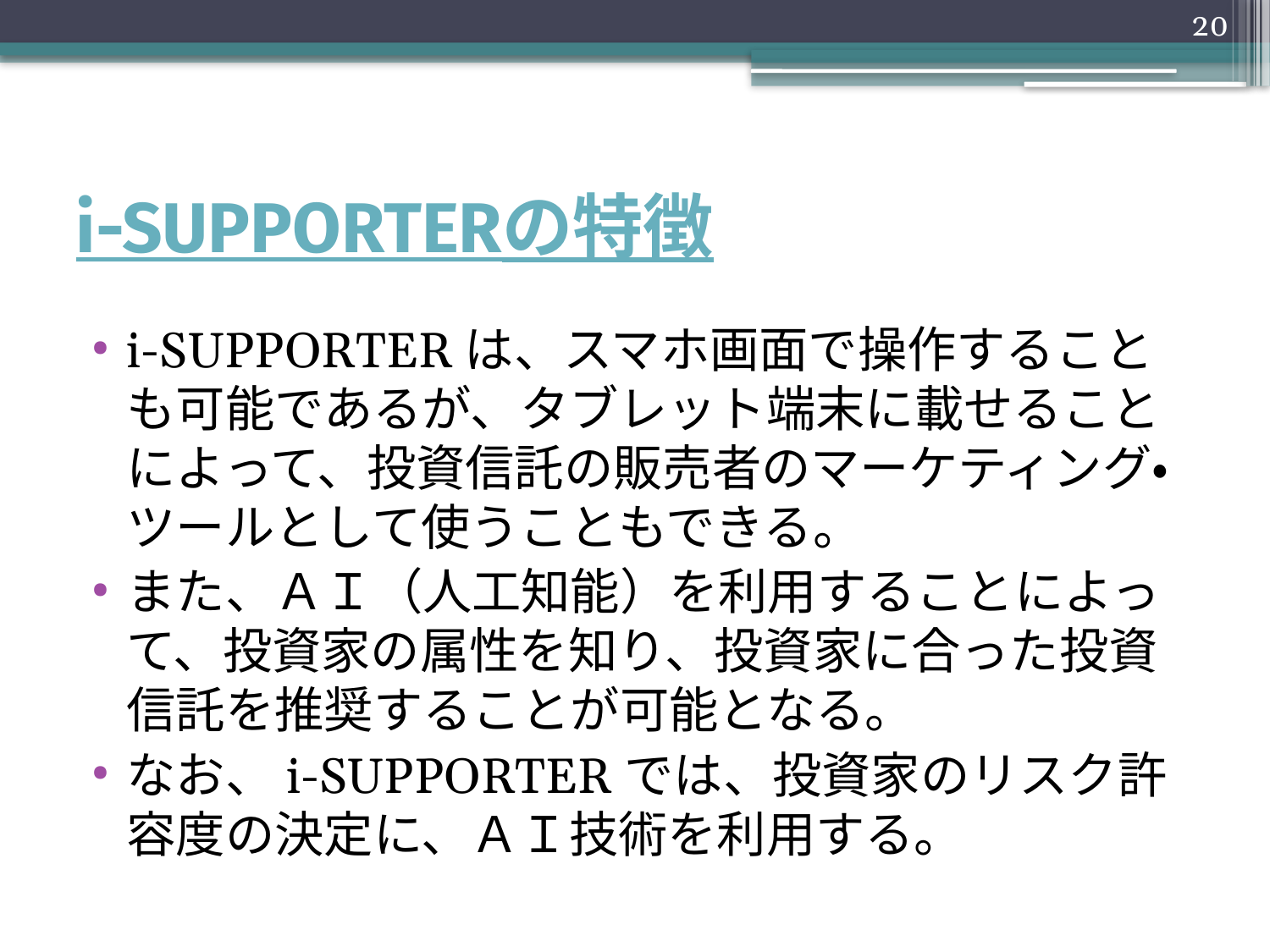

20
# i-SUPPORTERの特徴
i-SUPPORTERは、スマホ画面で操作することも可能であるが、タブレット端末に載せることによって、投資信託の販売者のマーケティング・ツールとして使うこともできる。
また、ＡＩ（人工知能）を利用することによって、投資家の属性を知り、投資家に合った投資信託を推奨することが可能となる。
なお、i-SUPPORTERでは、投資家のリスク許容度の決定に、ＡＩ技術を利用する。